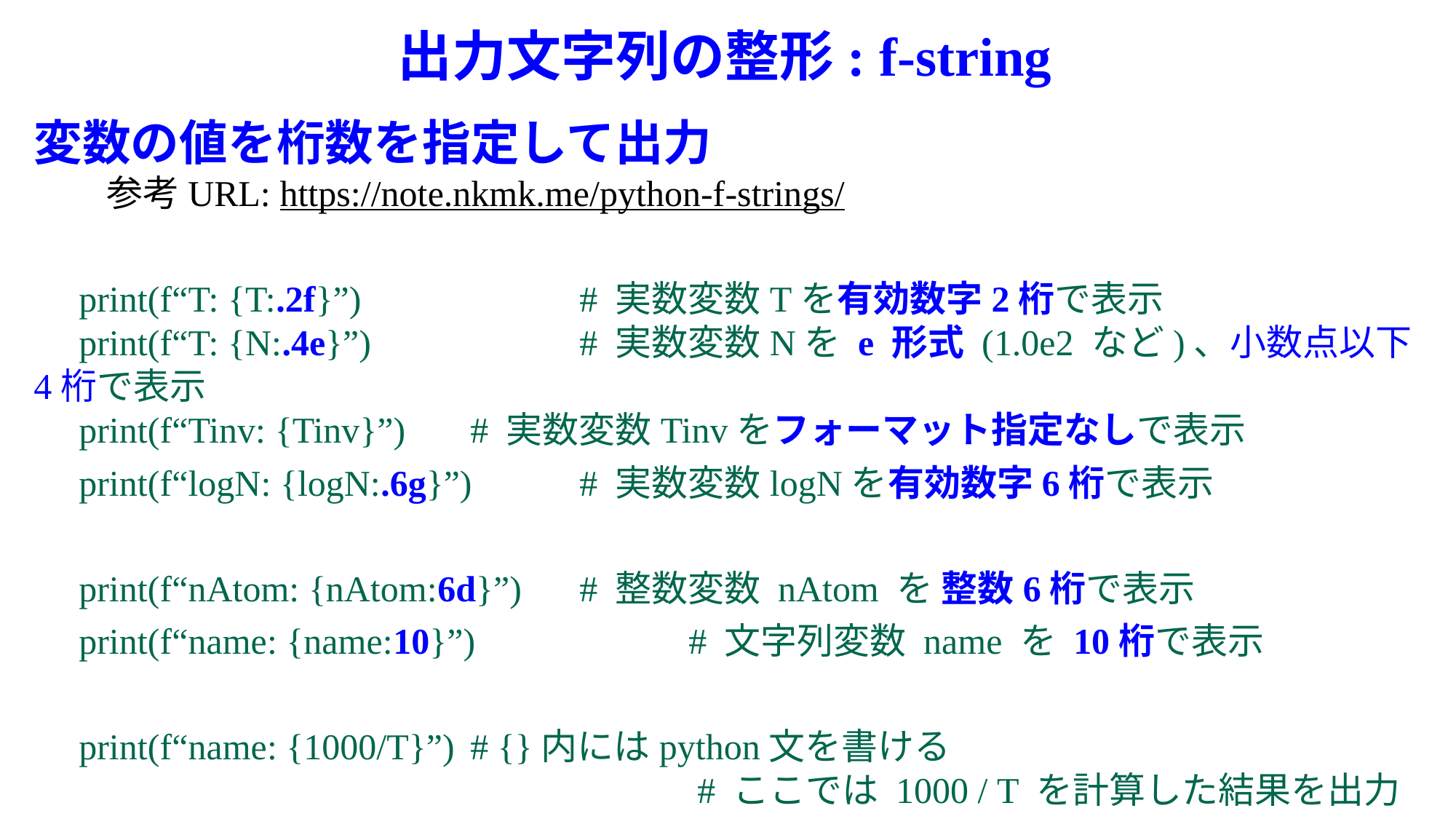

# 出力文字列の整形: f-string
変数の値を桁数を指定して出力
　　参考URL: https://note.nkmk.me/python-f-strings/

　print(f“T: {T:.2f}”)		# 実数変数Tを有効数字2桁で表示
　print(f“T: {N:.4e}”)		# 実数変数Nを e 形式 (1.0e2 など)、小数点以下4桁で表示
　print(f“Tinv: {Tinv}”)	# 実数変数Tinvをフォーマット指定なしで表示
　print(f“logN: {logN:.6g}”) 	# 実数変数logNを有効数字6桁で表示

　print(f“nAtom: {nAtom:6d}”) 	# 整数変数 nAtom を 整数6桁で表示
　print(f“name: {name:10}”) 		# 文字列変数 name を 10桁で表示

　print(f“name: {1000/T}”)	# {}内にはpython文を書ける
　　　　　　　　　　　　　　　　　　# ここでは 1000 / T を計算した結果を出力